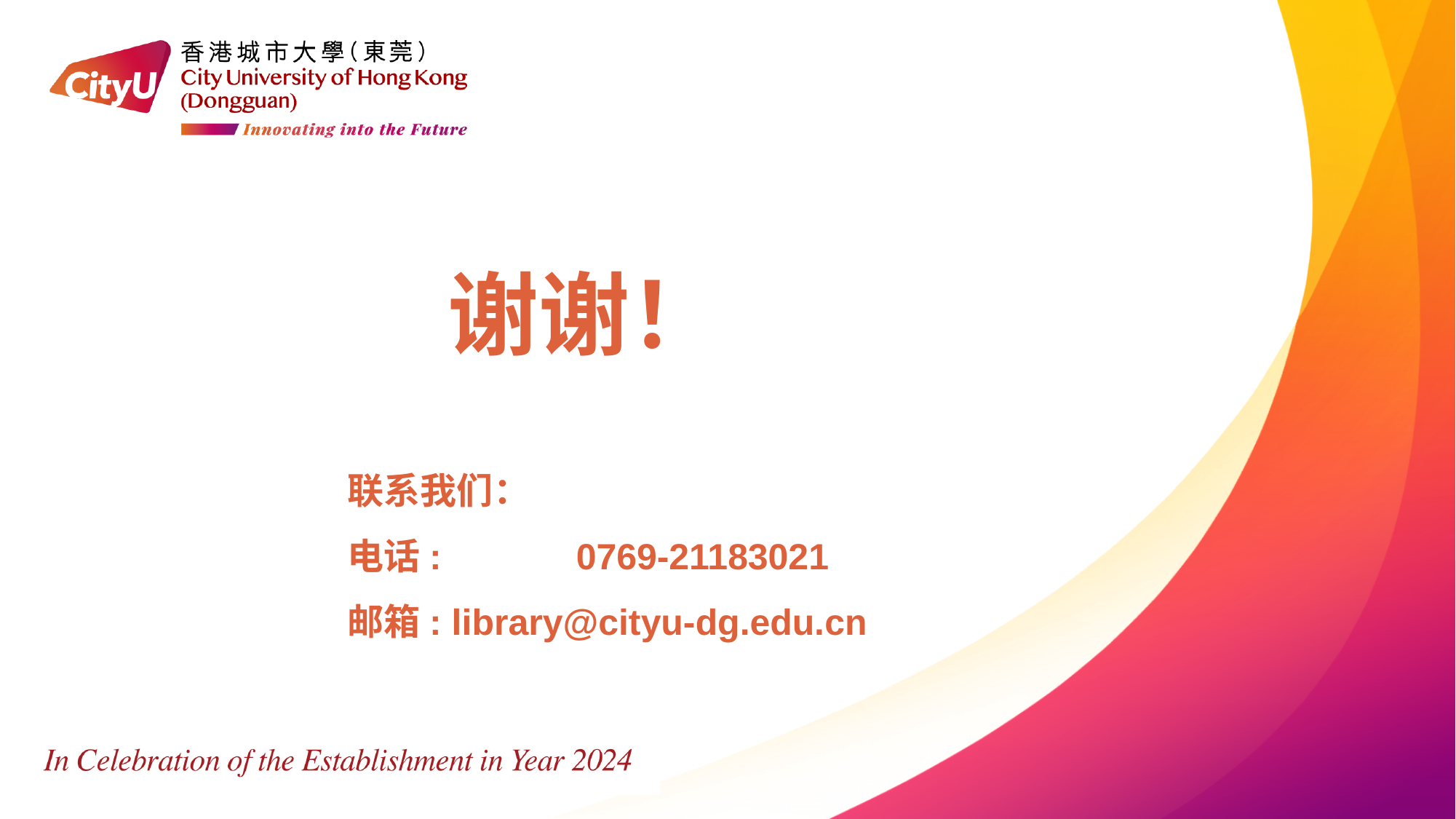

# 谢谢！

联系我们：
电话:  	 0769-21183021
邮箱: library@cityu-dg.edu.cn
Du Juan